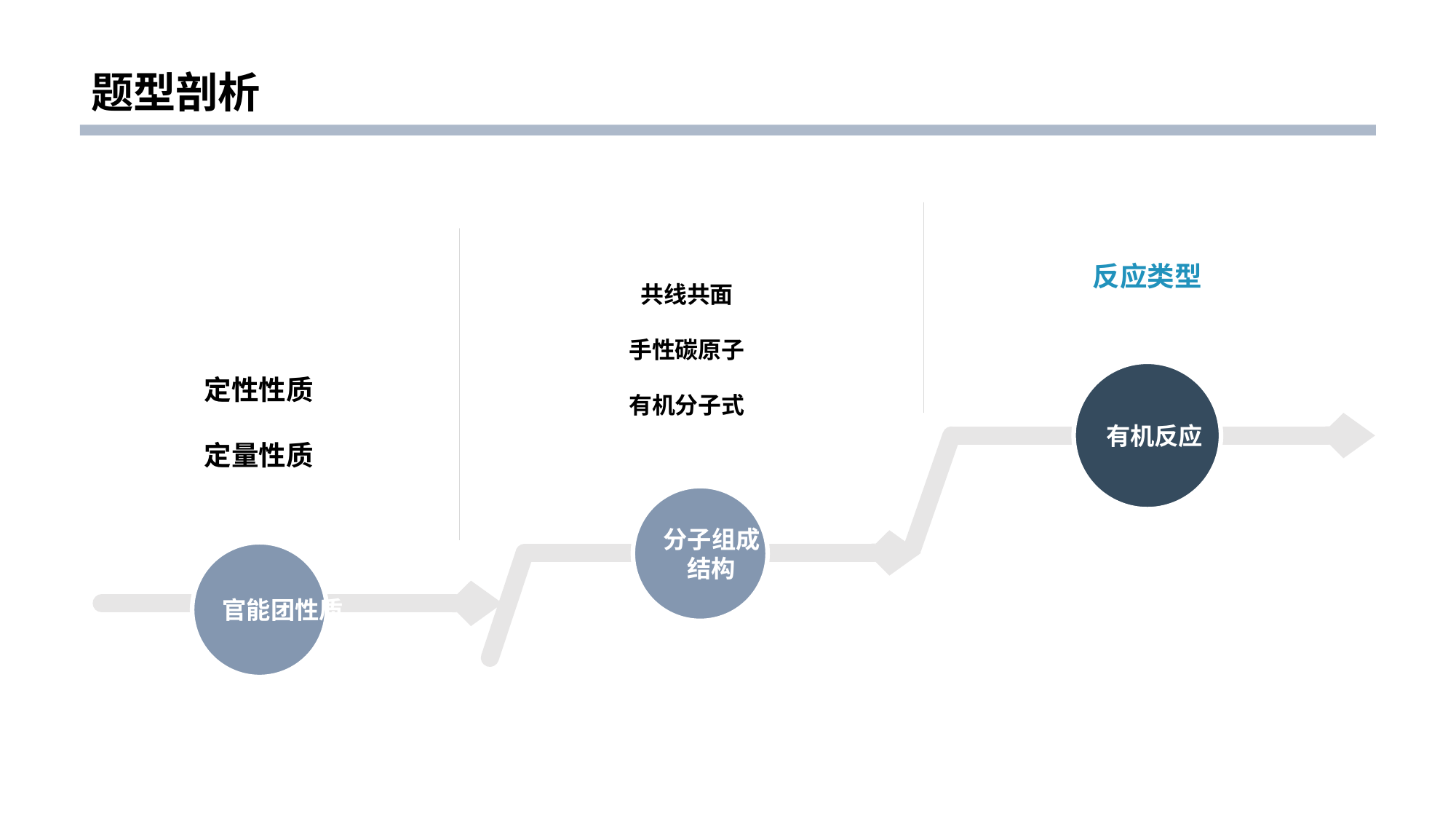

# 题型剖析
反应类型

共线共面
手性碳原子
有机分子式
定性性质
定量性质
有机反应
分子组成
结构
官能团性质
18